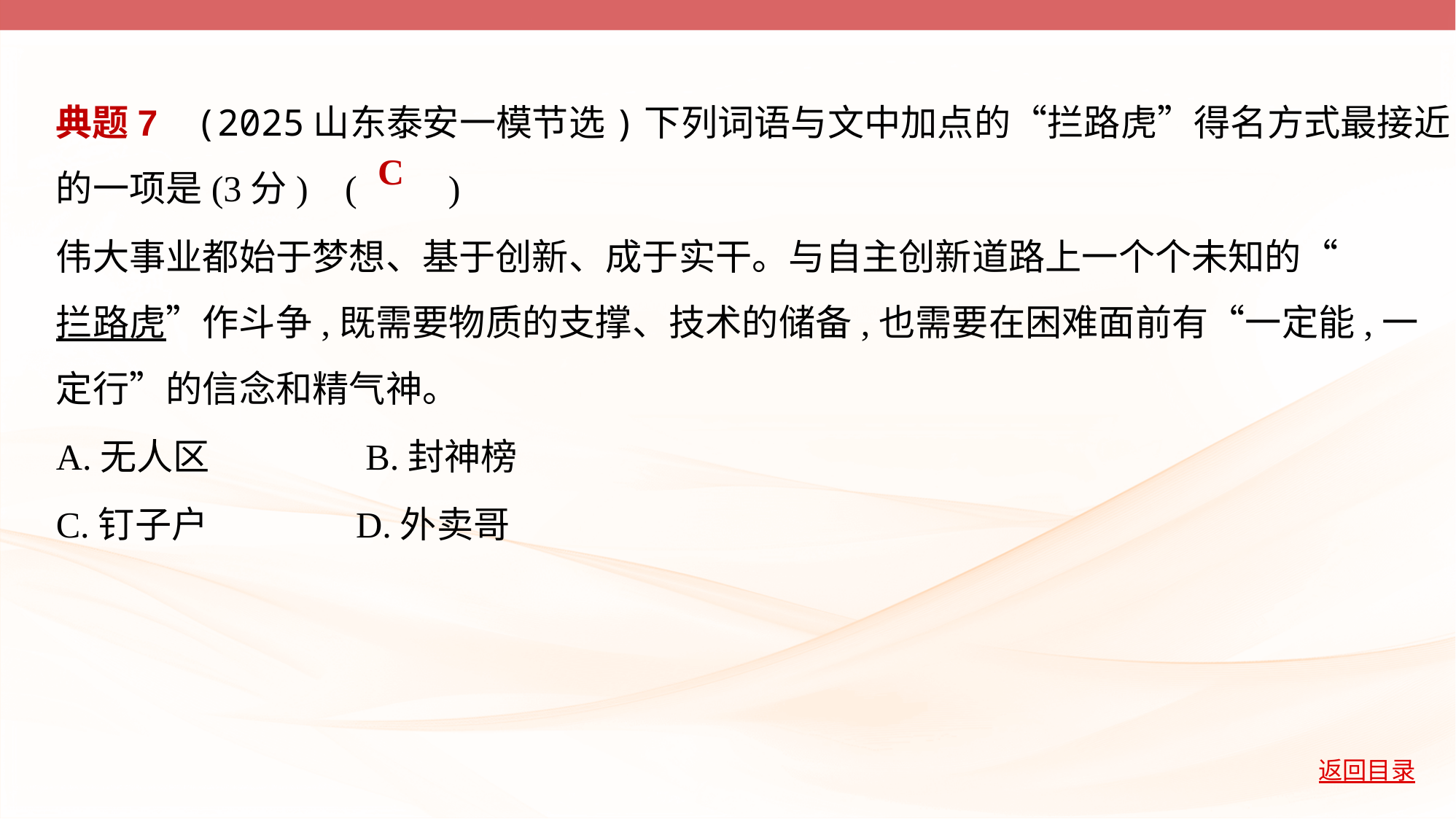

典题7    (2025山东泰安一模节选)下列词语与文中加点的“拦路虎”得名方式最接近
的一项是(3分) (          )
伟大事业都始于梦想、基于创新、成于实干。与自主创新道路上一个个未知的“
拦路虎”作斗争,既需要物质的支撑、技术的储备,也需要在困难面前有“一定能,一
定行”的信念和精气神。
A.无人区　　　　B.封神榜
C.钉子户　        　D.外卖哥
C